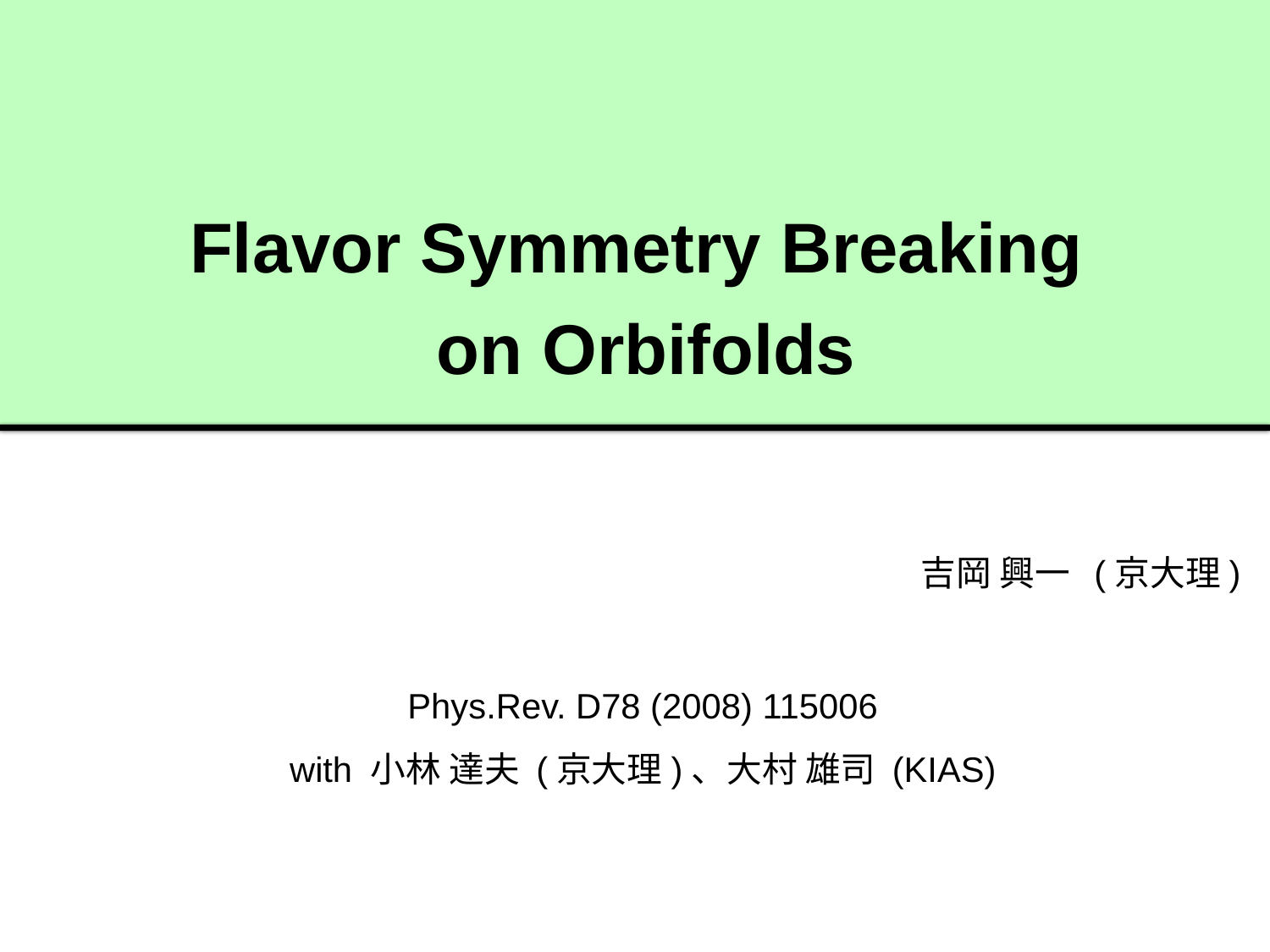

# Flavor Symmetry Breaking on Orbifolds
吉岡 興一  (京大理)
Phys.Rev. D78 (2008) 115006
with 小林 達夫 (京大理)、大村 雄司 (KIAS)